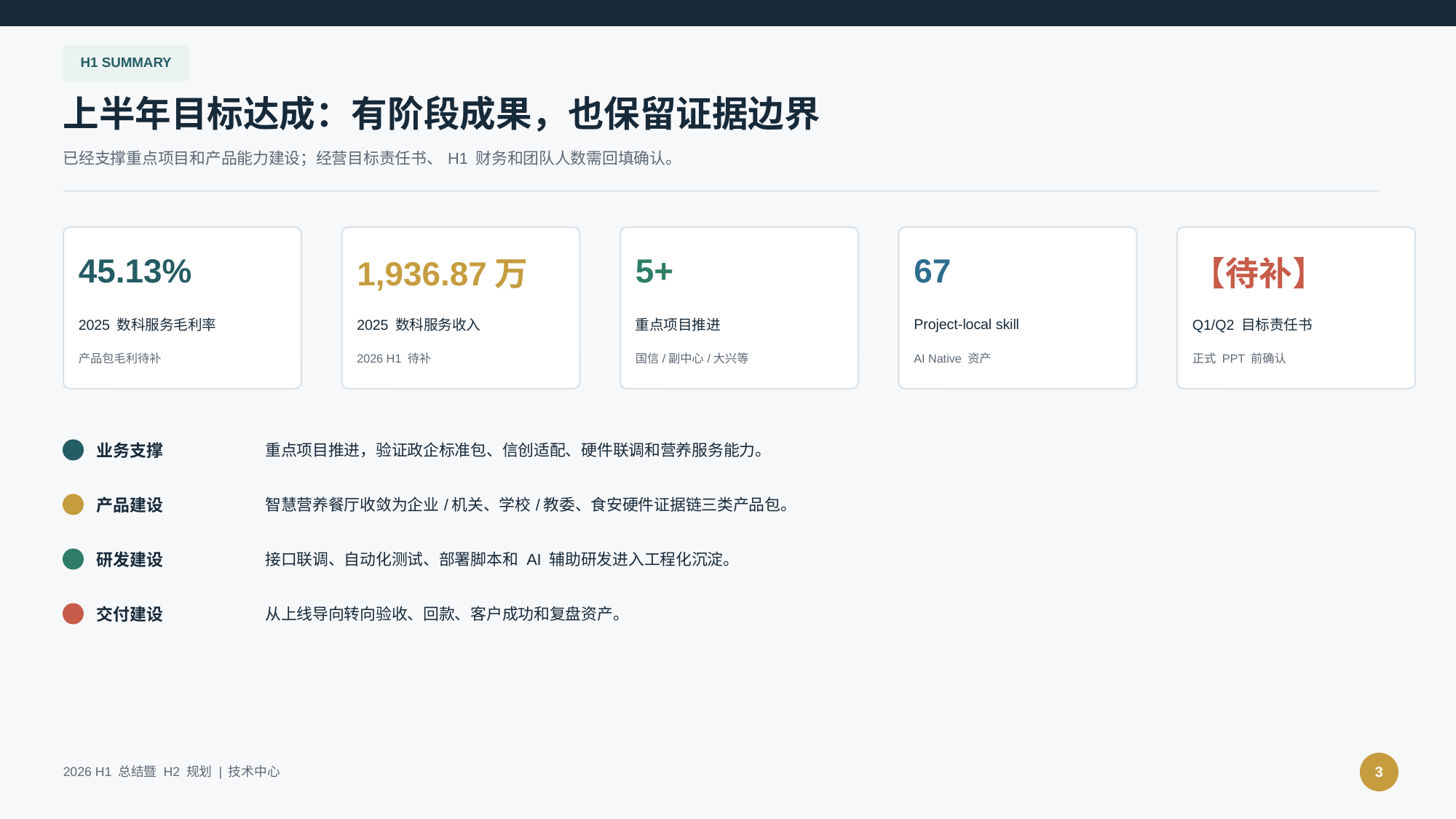

H1 SUMMARY
上半年目标达成：有阶段成果，也保留证据边界
已经支撑重点项目和产品能力建设；经营目标责任书、H1 财务和团队人数需回填确认。

45.13%
1,936.87万
5+
67
【待补】
2025 数科服务毛利率
2025 数科服务收入
重点项目推进
Project-local skill
Q1/Q2 目标责任书
产品包毛利待补
2026 H1 待补
国信/副中心/大兴等
AI Native 资产
正式 PPT 前确认
业务支撑
重点项目推进，验证政企标准包、信创适配、硬件联调和营养服务能力。

产品建设
智慧营养餐厅收敛为企业/机关、学校/教委、食安硬件证据链三类产品包。

研发建设
接口联调、自动化测试、部署脚本和 AI 辅助研发进入工程化沉淀。

交付建设
从上线导向转向验收、回款、客户成功和复盘资产。

3
2026 H1 总结暨 H2 规划 | 技术中心